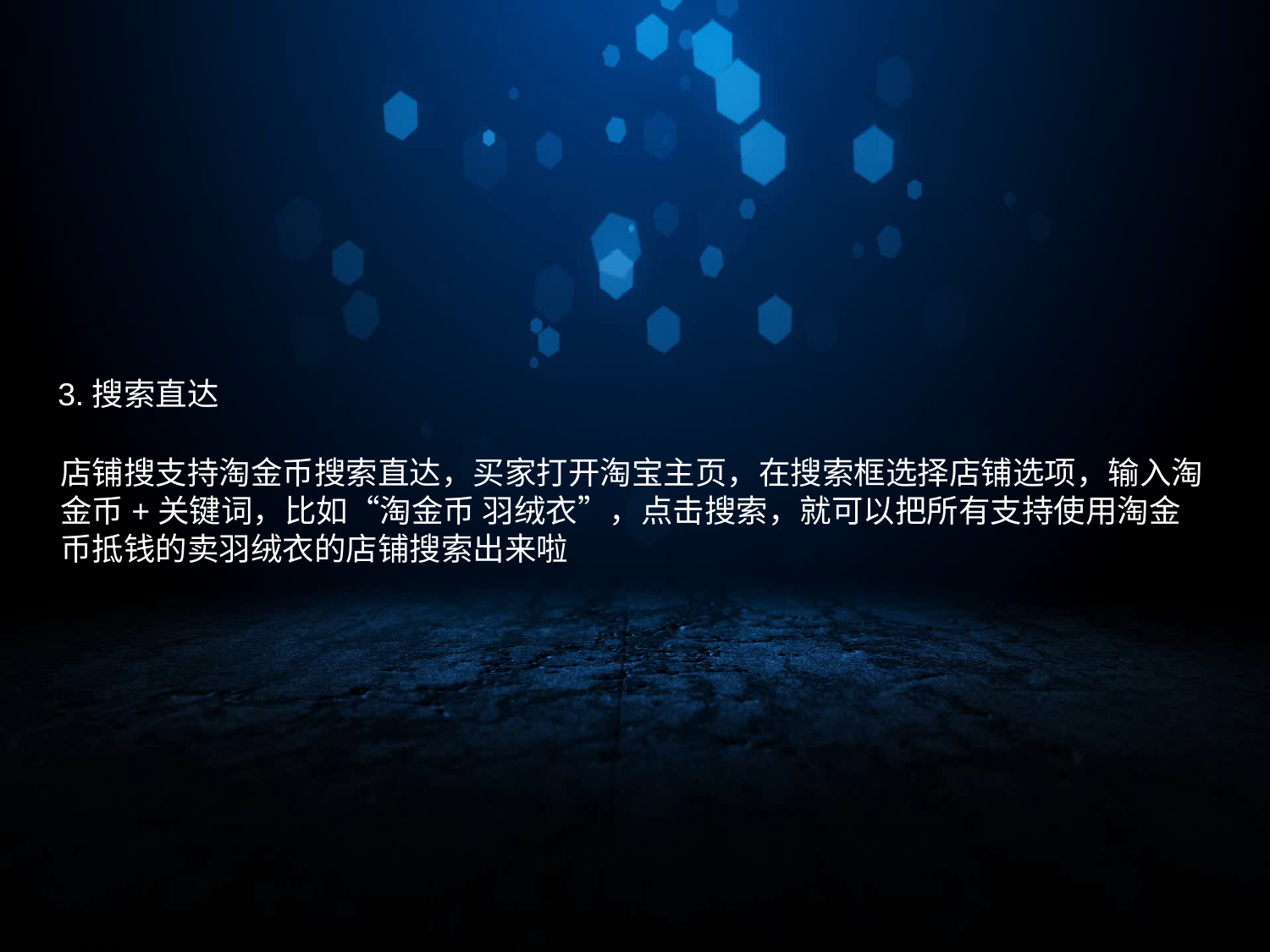

3.搜索直达
店铺搜支持淘金币搜索直达，买家打开淘宝主页，在搜索框选择店铺选项，输入淘金币+关键词，比如“淘金币 羽绒衣”，点击搜索，就可以把所有支持使用淘金币抵钱的卖羽绒衣的店铺搜索出来啦